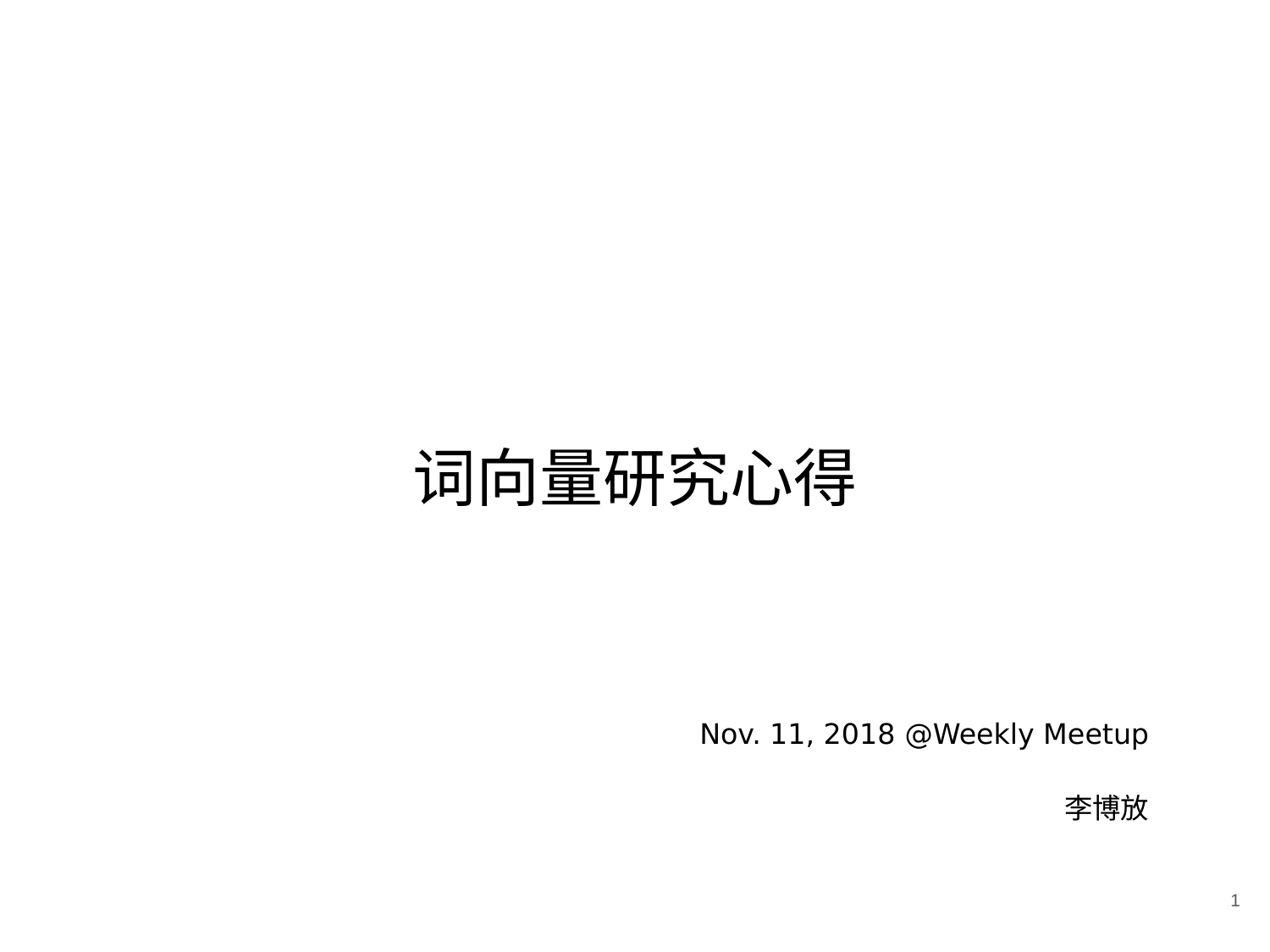

# 词向量研究心得
Nov. 11, 2018 @Weekly Meetup

李博放
1